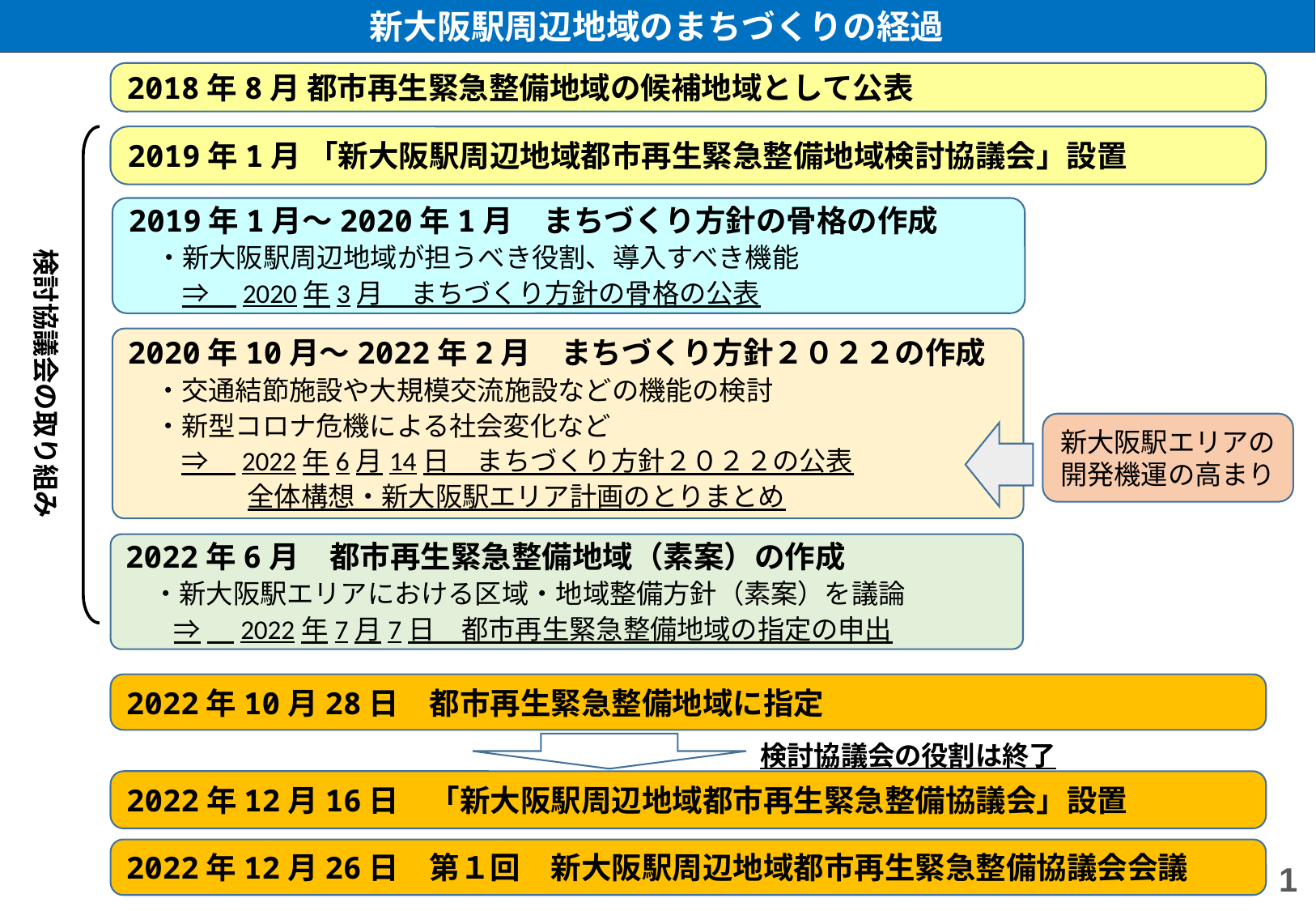

新大阪駅周辺地域のまちづくりの経過
2018年8月 都市再生緊急整備地域の候補地域として公表
2019年1月 「新大阪駅周辺地域都市再生緊急整備地域検討協議会」設置

2019年1月～2020年1月　まちづくり方針の骨格の作成
　・新大阪駅周辺地域が担うべき役割、導入すべき機能
　　⇒　2020年3月　まちづくり方針の骨格の公表
検討協議会の取り組み
2020年10月～2022年2月　まちづくり方針２０２２の作成
　・交通結節施設や大規模交流施設などの機能の検討
　・新型コロナ危機による社会変化など
　　⇒　2022年6月14日　まちづくり方針２０２２の公表
全体構想・新大阪駅エリア計画のとりまとめ
新大阪駅エリアの
開発機運の高まり

2022年6月　都市再生緊急整備地域（素案）の作成
　・新大阪駅エリアにおける区域・地域整備方針（素案）を議論
⇒　2022年7月7日　都市再生緊急整備地域の指定の申出
2022年10月28日　都市再生緊急整備地域に指定
検討協議会の役割は終了

2022年12月16日　「新大阪駅周辺地域都市再生緊急整備協議会」設置
2022年12月26日　第１回　新大阪駅周辺地域都市再生緊急整備協議会会議
1